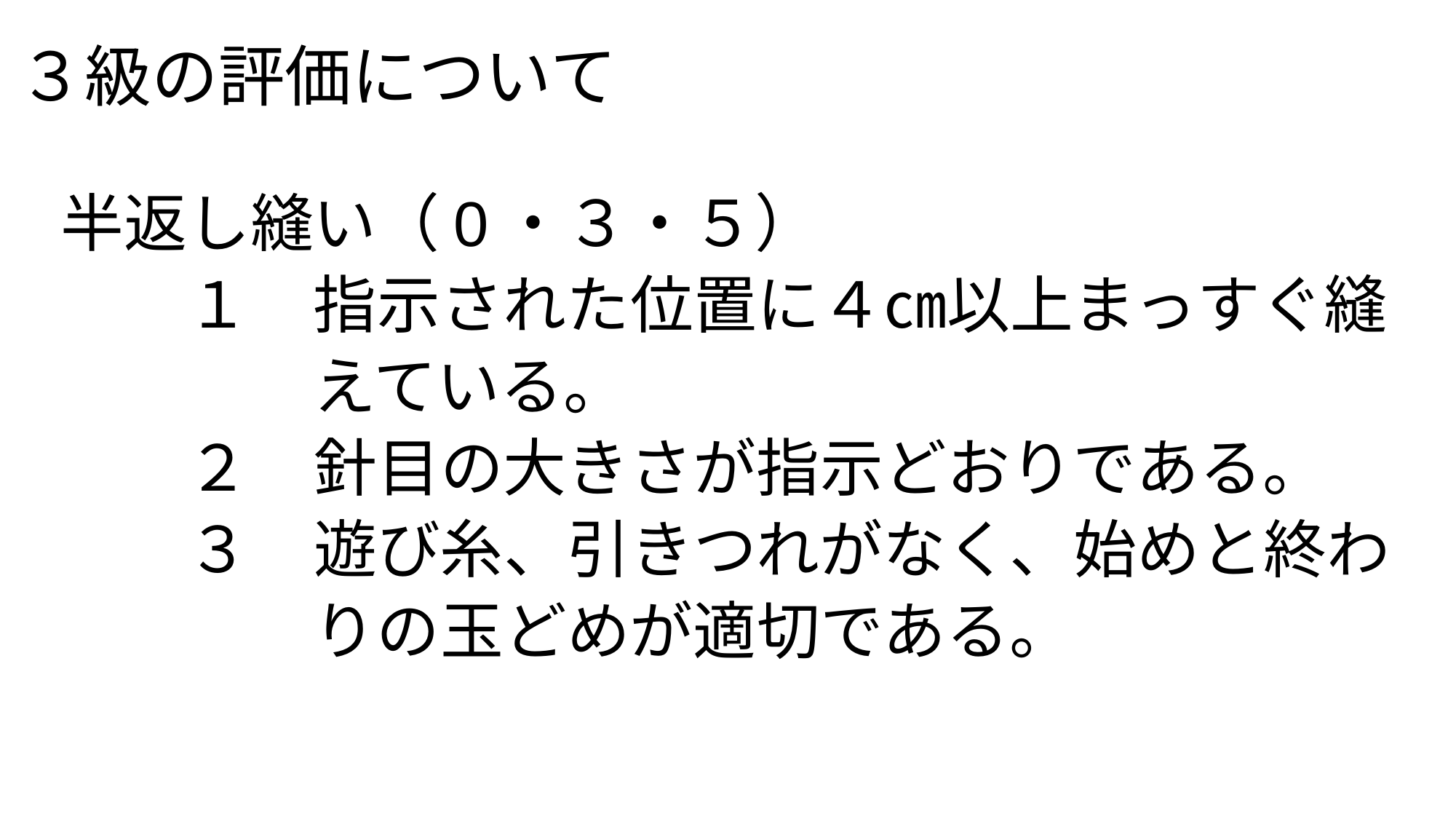

# ３級の評価について
半返し縫い（0・３・５）
　　１　指示された位置に４㎝以上まっすぐ縫
　　　　えている。
　　２　針目の大きさが指示どおりである。
　　３　遊び糸、引きつれがなく、始めと終わ
　　　　りの玉どめが適切である。